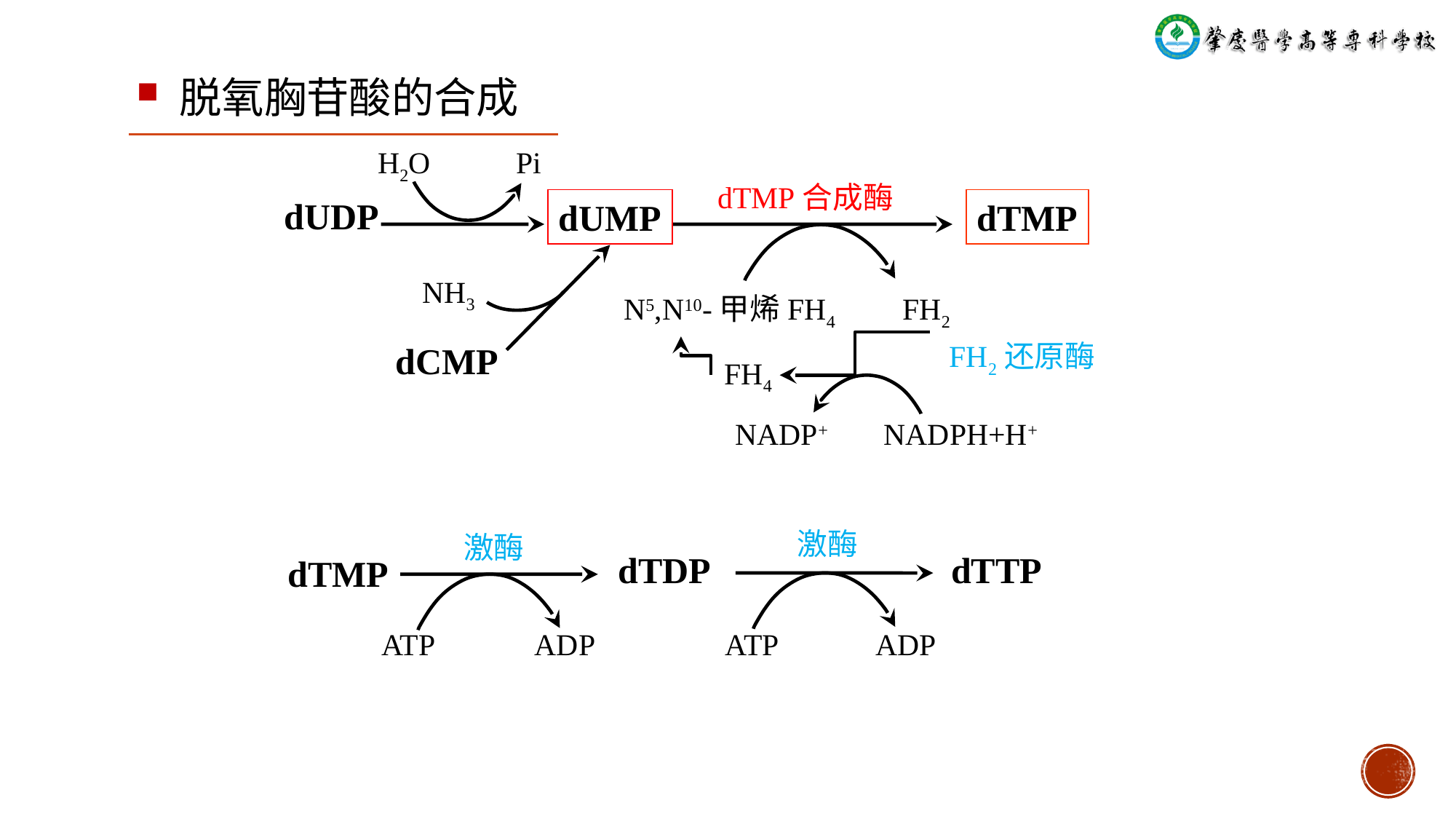

脱氧胸苷酸的合成
H2O
Pi

dTMP合成酶

dUDP
dUMP
dTMP

NH3
N5,N10-甲烯FH4
FH2

FH2还原酶
dCMP

FH4
NADP+
NADPH+H+
激酶
激酶

dTTP
dTDP
dTMP

ATP
ADP
ATP
ADP